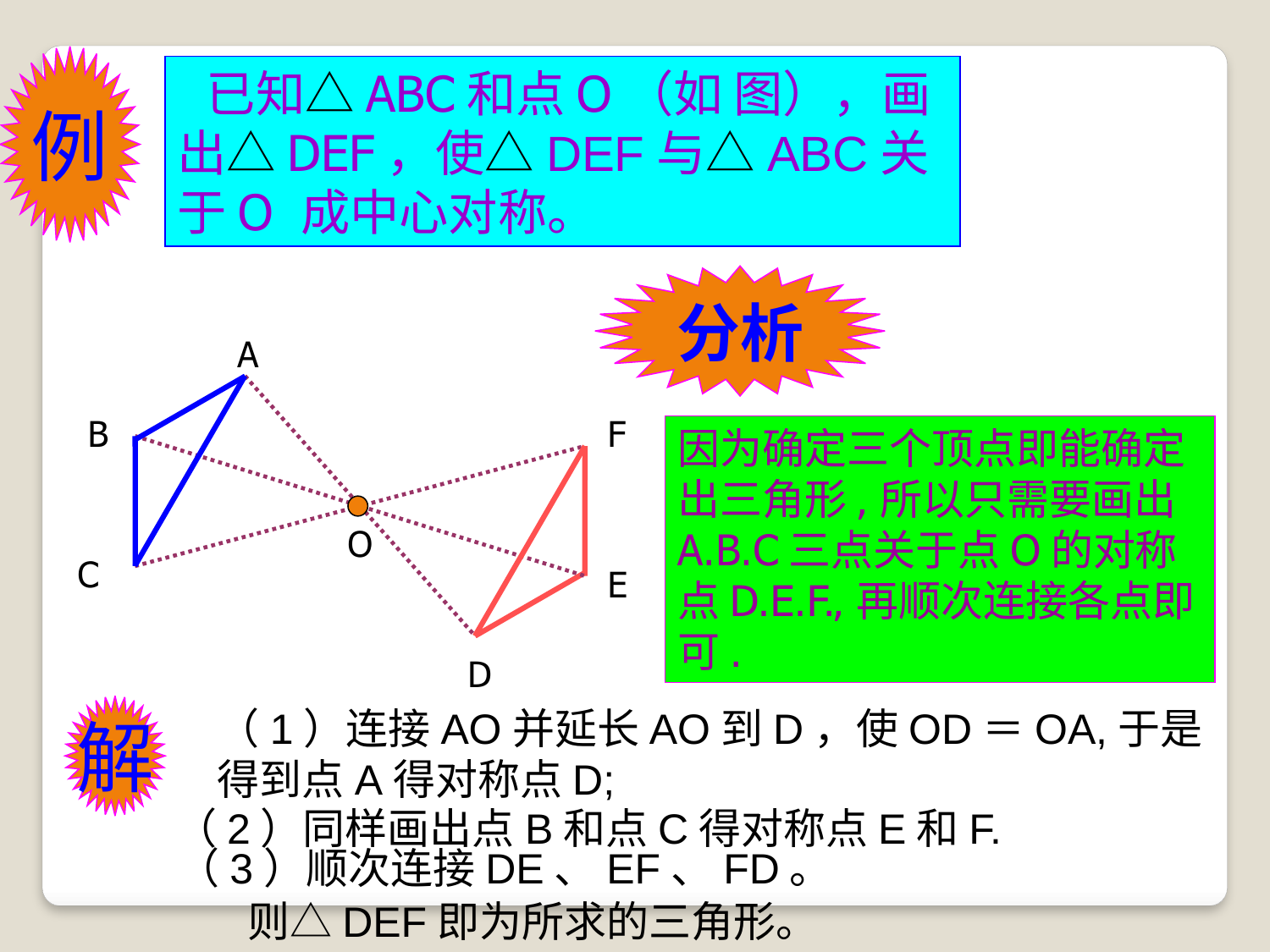

例
  已知△ABC和点O（如 图），画出△DEF，使△DEF与△ABC关于O 成中心对称。
分析

A

F
B
因为确定三个顶点即能确定出三角形,所以只需要画出A.B.C三点关于点O的对称点D.E.F.,再顺次连接各点即可.

O
C
E

D
解
（1）连接AO并延长AO到D，使OD＝OA,于是得到点A得对称点D;
（2）同样画出点B和点C得对称点E和F.
（3）顺次连接DE、EF、FD。
则△DEF即为所求的三角形。